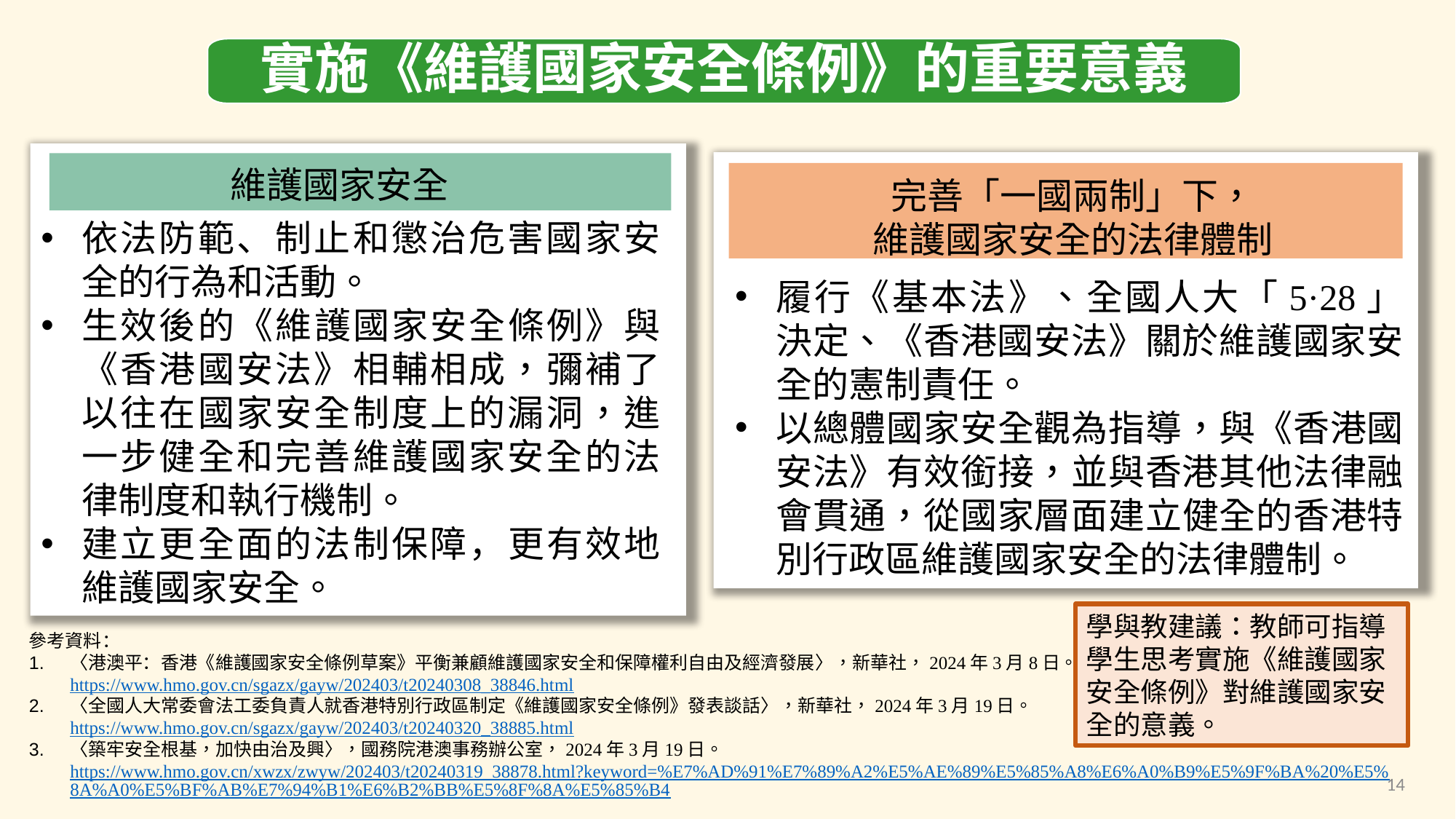

實施《維護國家安全條例》的重要意義

維護國家安全
依法防範、制止和懲治危害國家安全的行為和活動。
生效後的《維護國家安全條例》與《香港國安法》相輔相成，彌補了以往在國家安全制度上的漏洞，進一步健全和完善維護國家安全的法律制度和執行機制。
建立更全面的法制保障，更有效地維護國家安全。

完善「一國兩制」下，
維護國家安全的法律體制
履行《基本法》、全國人大「5·28」決定、《香港國安法》關於維護國家安全的憲制責任。
以總體國家安全觀為指導，與《香港國安法》有效銜接，並與香港其他法律融會貫通，從國家層面建立健全的香港特別行政區維護國家安全的法律體制。
學與教建議：教師可指導學生思考實施《維護國家安全條例》對維護國家安全的意義。
參考資料：
〈港澳平：香港《維護國家安全條例草案》平衡兼顧維護國家安全和保障權利自由及經濟發展〉，新華社，2024年3月8日。 https://www.hmo.gov.cn/sgazx/gayw/202403/t20240308_38846.html
〈全國人大常委會法工委負責人就香港特別行政區制定《維護國家安全條例》發表談話〉，新華社，2024年3月19日。 https://www.hmo.gov.cn/sgazx/gayw/202403/t20240320_38885.html
〈築牢安全根基，加快由治及興〉，國務院港澳事務辦公室，2024年3月19日。 https://www.hmo.gov.cn/xwzx/zwyw/202403/t20240319_38878.html?keyword=%E7%AD%91%E7%89%A2%E5%AE%89%E5%85%A8%E6%A0%B9%E5%9F%BA%20%E5%8A%A0%E5%BF%AB%E7%94%B1%E6%B2%BB%E5%8F%8A%E5%85%B4